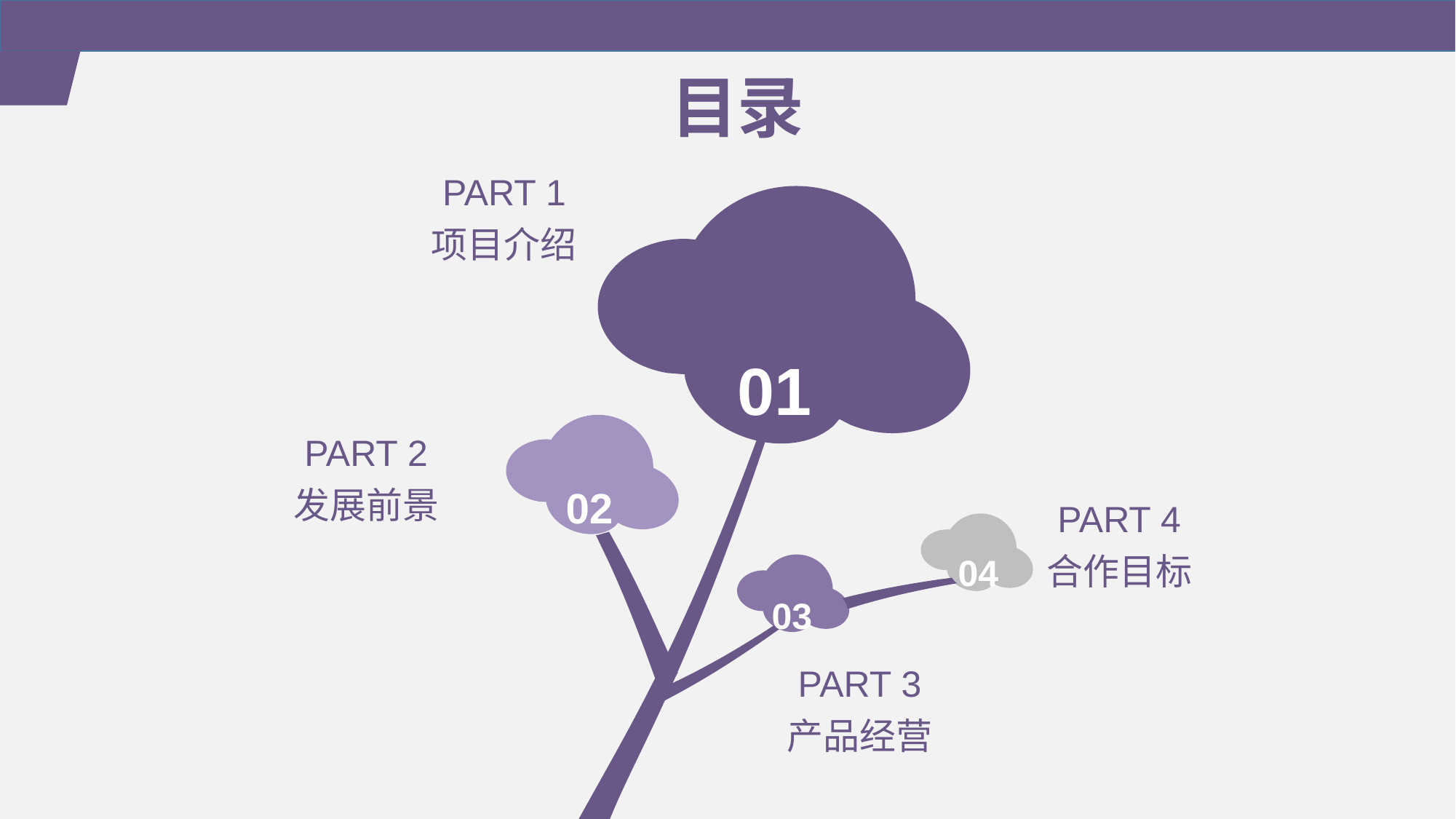

目录
PART 1
项目介绍

01

PART 2
发展前景

02
PART 4
合作目标
04

03

PART 3
产品经营